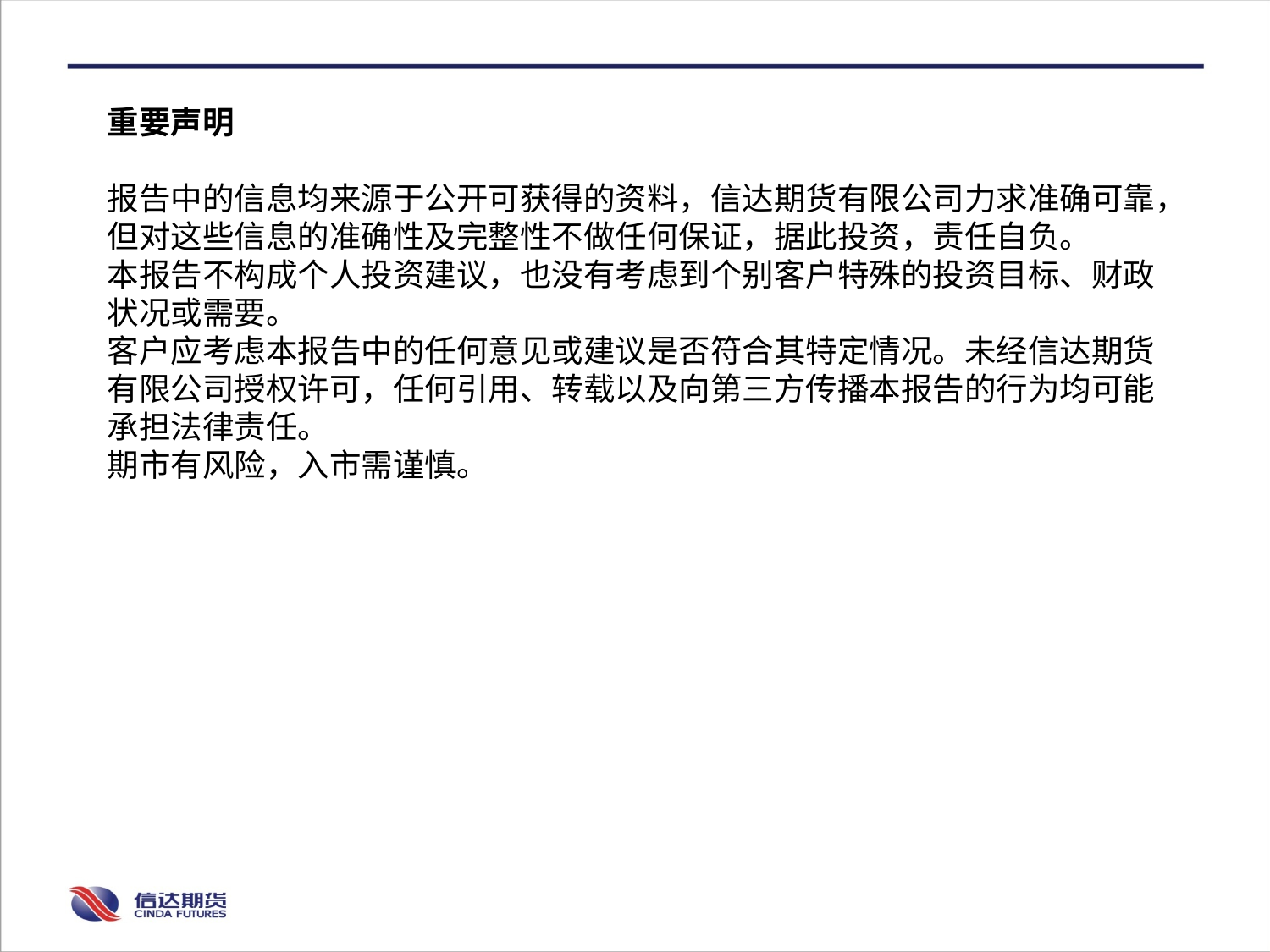

重要声明

报告中的信息均来源于公开可获得的资料，信达期货有限公司力求准确可靠，
但对这些信息的准确性及完整性不做任何保证，据此投资，责任自负。
本报告不构成个人投资建议，也没有考虑到个别客户特殊的投资目标、财政状况或需要。
客户应考虑本报告中的任何意见或建议是否符合其特定情况。未经信达期货有限公司授权许可，任何引用、转载以及向第三方传播本报告的行为均可能承担法律责任。
期市有风险，入市需谨慎。